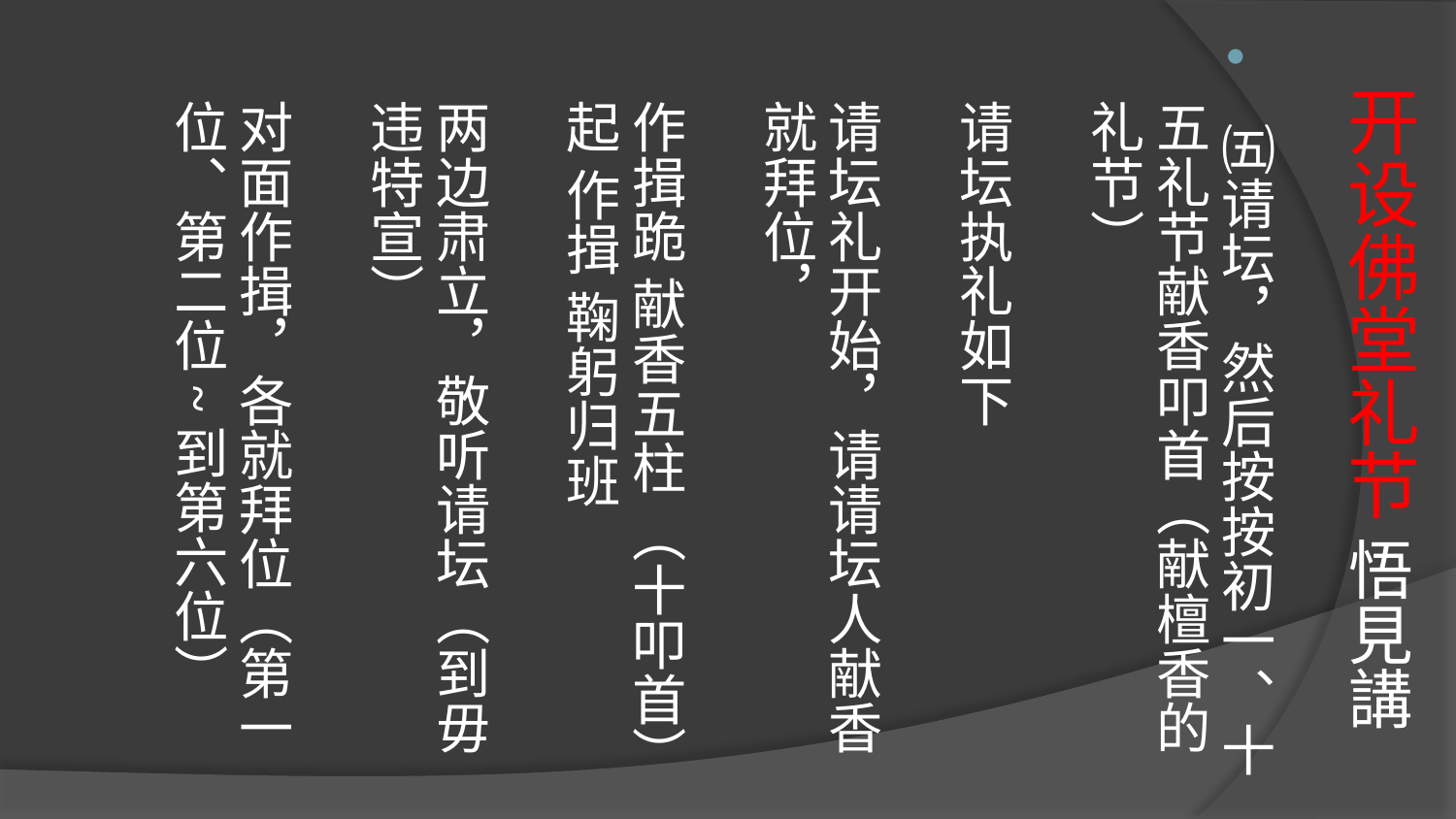

# 开设佛堂礼节 悟見講
 ㈤请坛，然后按按初一、十五礼节献香叩首（献檀香的礼节）
请坛执礼如下
请坛礼开始，请请坛人献香就拜位，
作揖跪 献香五柱 （十叩首）
起 作揖 鞠躬归班
两边肃立，敬听请坛（到毋违特宣）
对面作揖，各就拜位（第一位、第二位~到第六位）